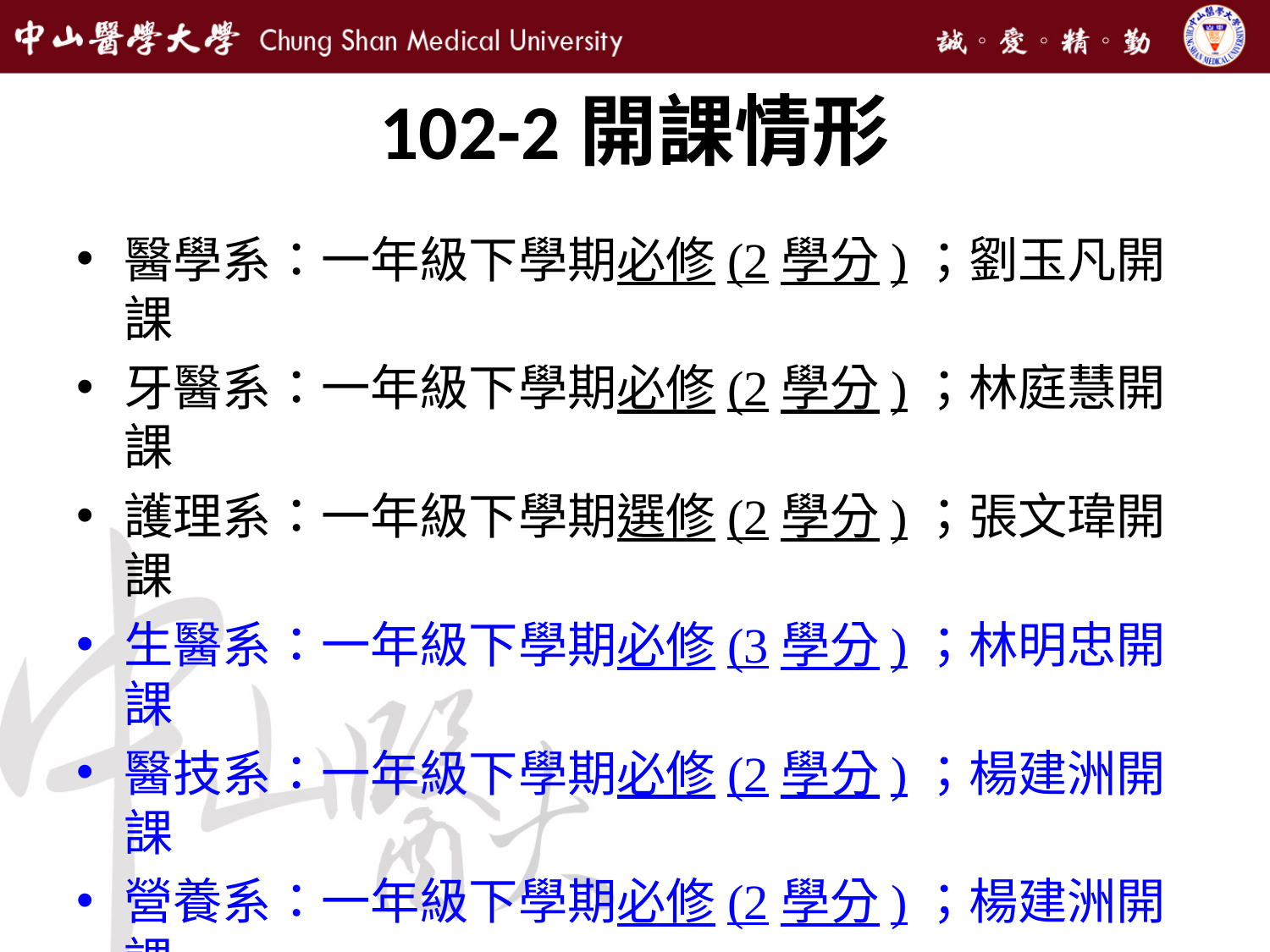

# 102-2開課情形
醫學系：一年級下學期必修(2學分)；劉玉凡開課
牙醫系：一年級下學期必修(2學分)；林庭慧開課
護理系：一年級下學期選修(2學分)；張文瑋開課
生醫系：一年級下學期必修(3學分)；林明忠開課
醫技系：一年級下學期必修(2學分)；楊建洲開課
營養系：一年級下學期必修(2學分)；楊建洲開課
視光系：一年級下學期必修(2學分)；曾榮凱開課
醫影系：一年級下學期必修(2學分)；李尚熾開課